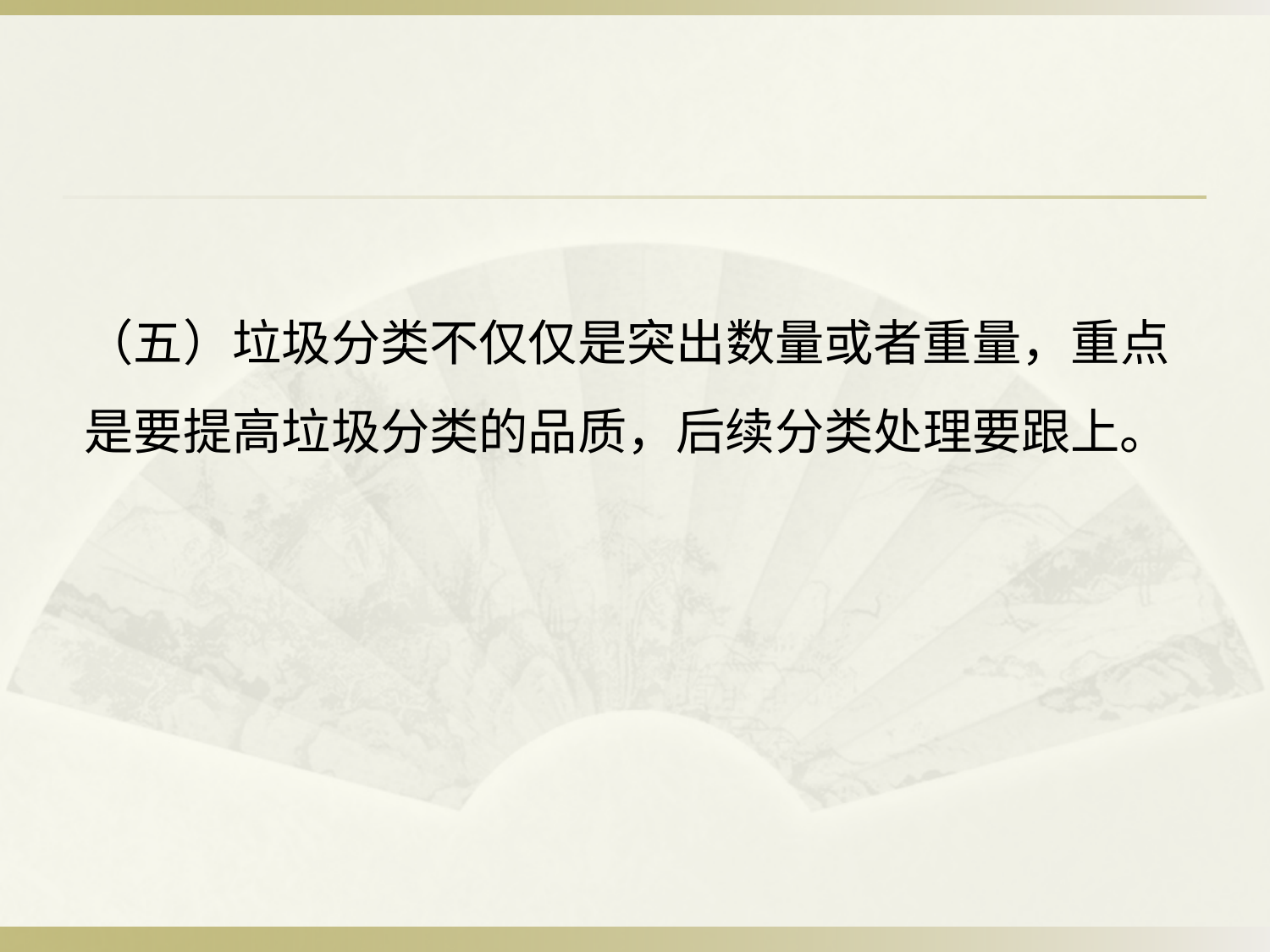

（五）垃圾分类不仅仅是突出数量或者重量，重点是要提高垃圾分类的品质，后续分类处理要跟上。